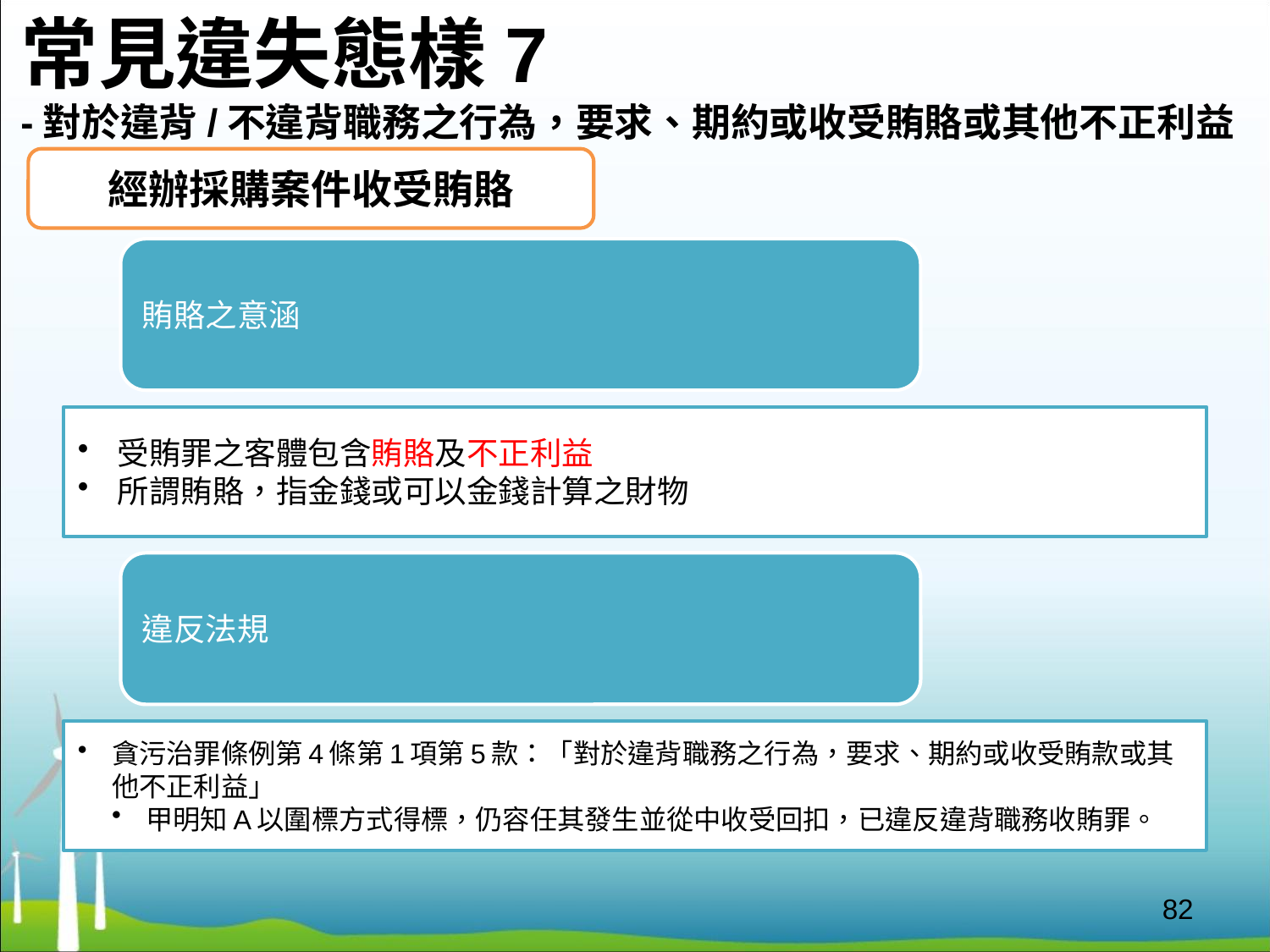

常見違失態樣7
-對於違背/不違背職務之行為，要求、期約或收受賄賂或其他不正利益

經辦採購案件收受賄賂
受賄罪之客體包含賄賂及不正利益
違反法規
賄賂之意涵
甲明知A以圍標方式得標，仍容任其發生並從中收受回扣，已違反違背職務收賄罪。
貪污治罪條例第4條第1項第5款：「對於違背職務之行為，要求、期約或收受賄款或其他不正利益」
所謂賄賂，指金錢或可以金錢計算之財物
82